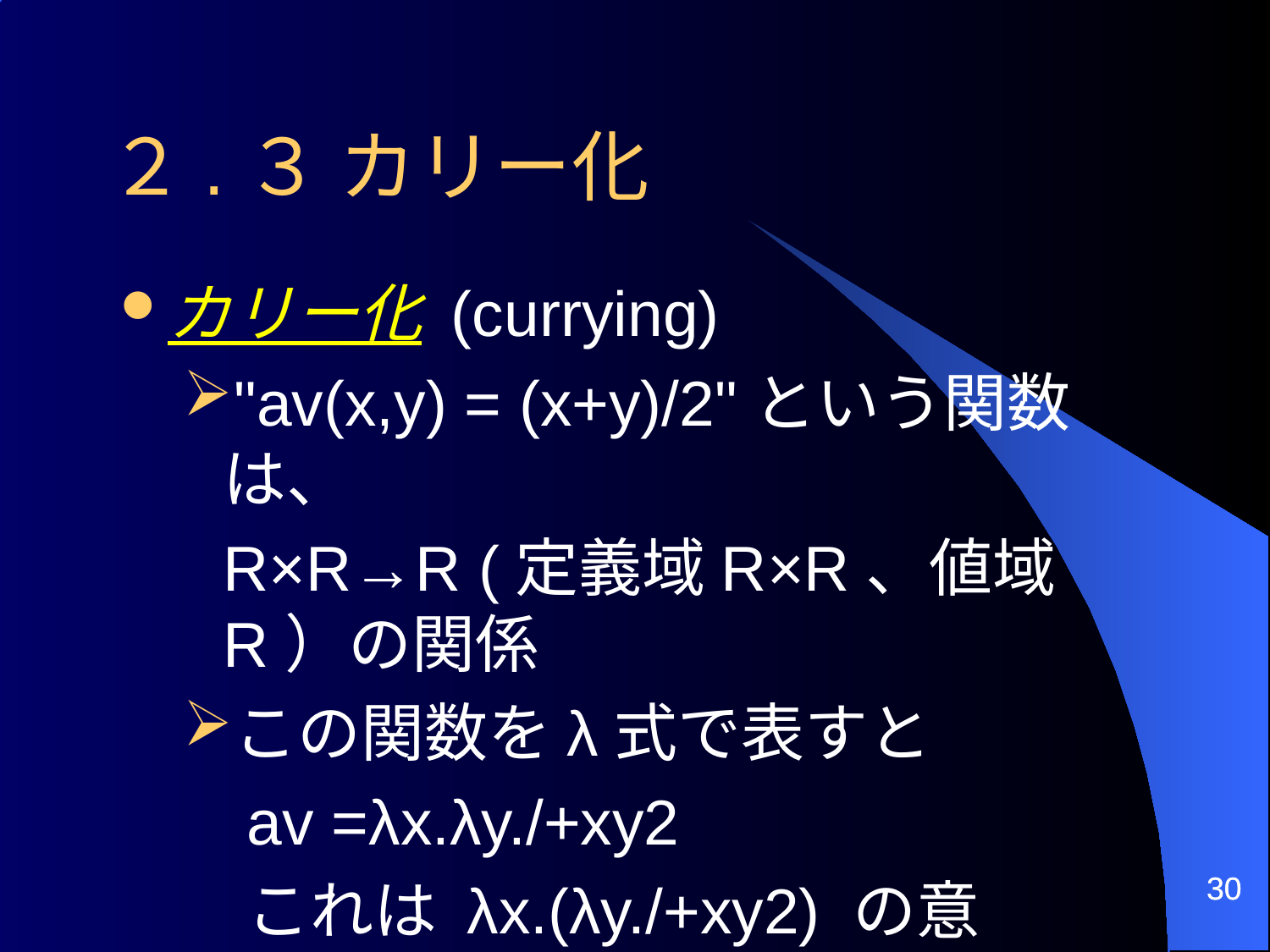

２.３ カリー化
カリー化 (currying)
"av(x,y) = (x+y)/2"という関数は、
	R×R→R (定義域R×R、値域R）の関係
この関数をλ式で表すと
av =λx.λy./+xy2
これは λx.(λy./+xy2) の意
30
30